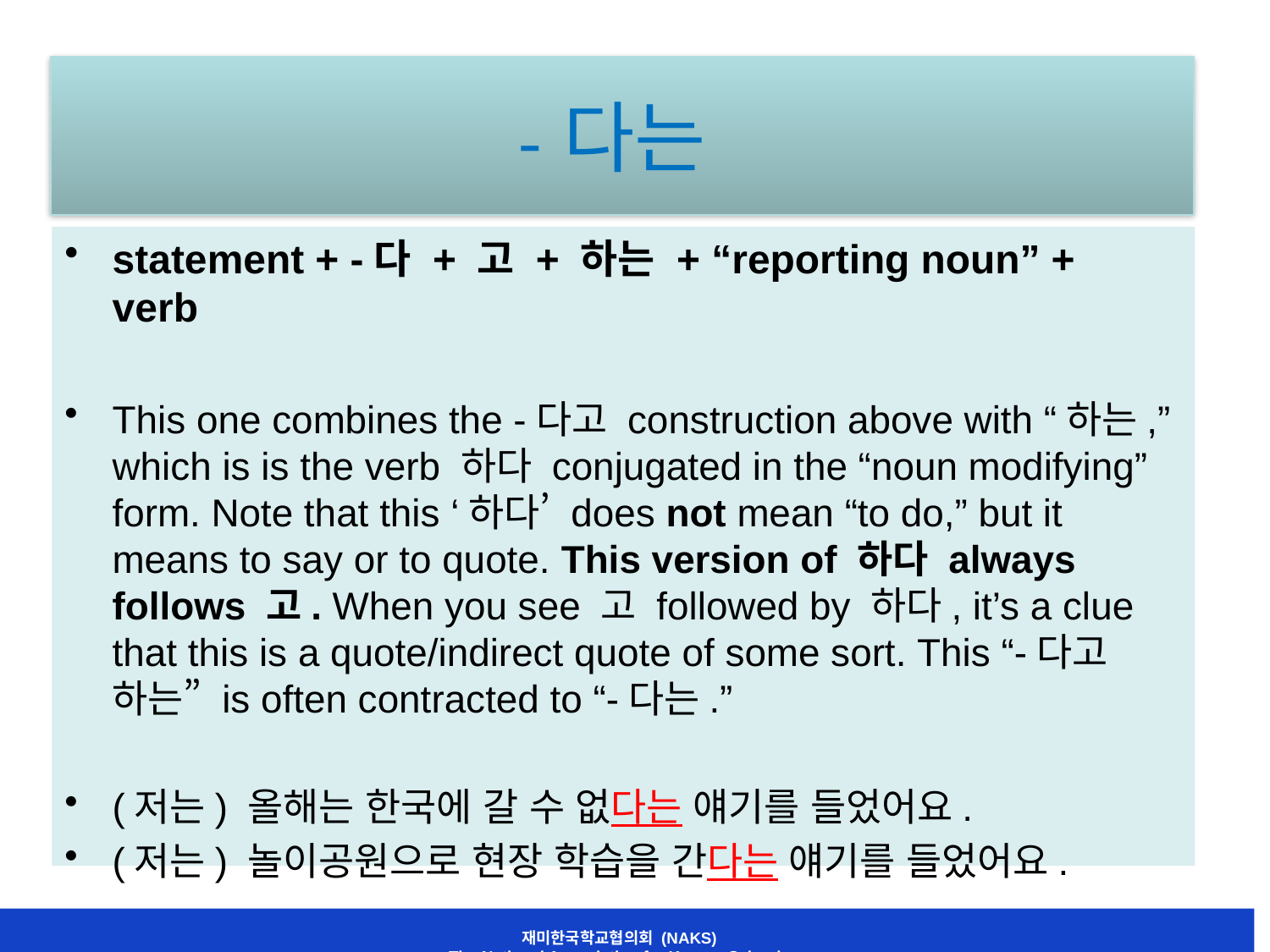

# -다는
statement + -다 + 고 + 하는 + “reporting noun” + verb

This one combines the -다고 construction above with “하는,” which is is the verb 하다 conjugated in the “noun modifying” form. Note that this ‘하다’ does not mean “to do,” but it means to say or to quote. This version of 하다 always follows 고. When you see 고 followed by 하다, it’s a clue that this is a quote/indirect quote of some sort. This “-다고 하는” is often contracted to “-다는.”

(저는) 올해는 한국에 갈 수 없다는 얘기를 들었어요.
(저는) 놀이공원으로 현장 학습을 간다는 얘기를 들었어요.

재미한국학교협의회 (NAKS)
The National Association for Korean Schools